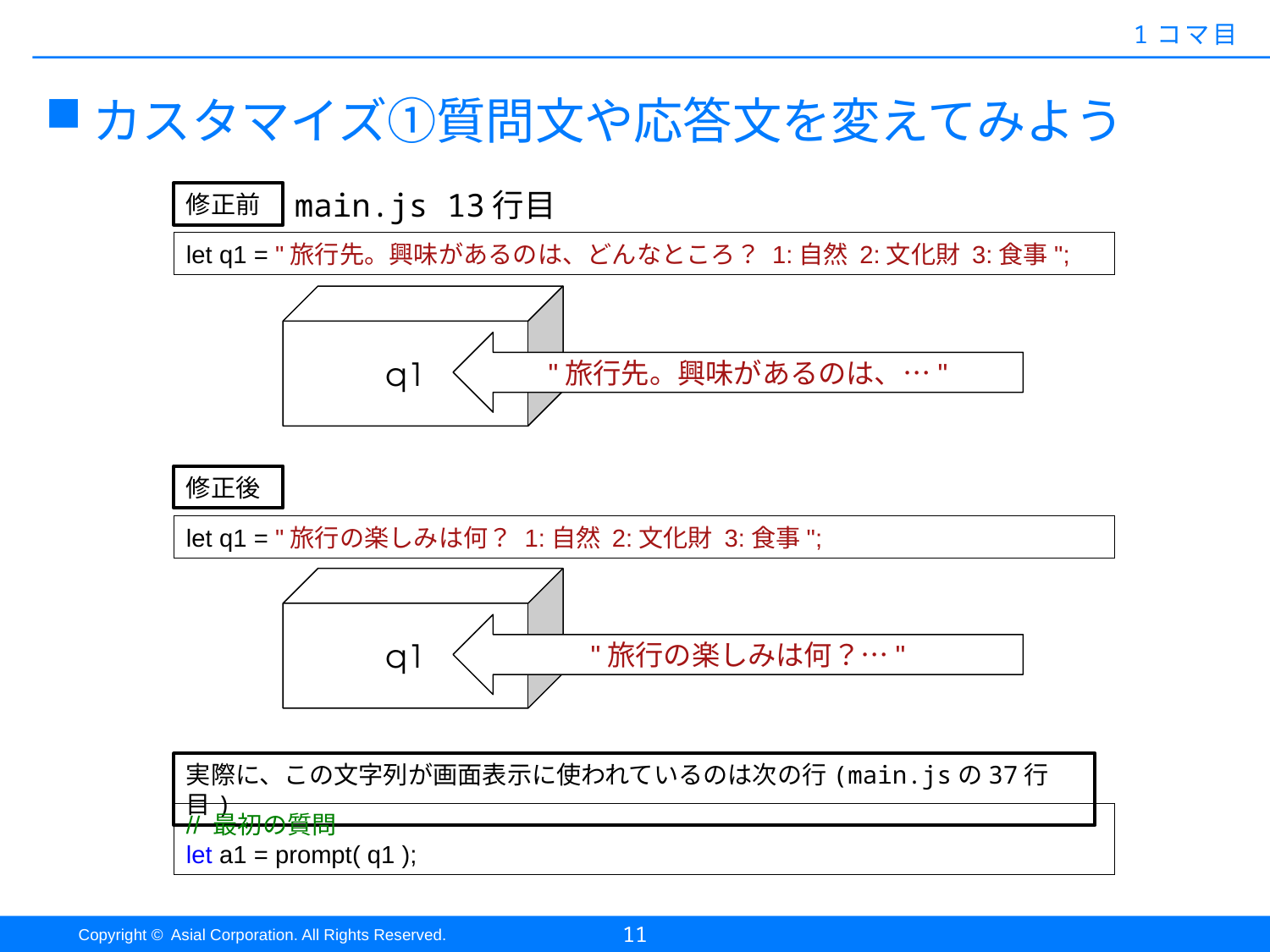

#
1コマ目
カスタマイズ①質問文や応答文を変えてみよう

main.js 13行目
修正前
let q1 = "旅行先。興味があるのは、どんなところ？ 1:自然 2:文化財 3:食事";
q1
"旅行先。興味があるのは、…"
修正後
let q1 = "旅行の楽しみは何？ 1:自然 2:文化財 3:食事";
q1
"旅行の楽しみは何？…"
実際に、この文字列が画面表示に使われているのは次の行(main.jsの37行目)
// 最初の質問
let a1 = prompt( q1 );
11